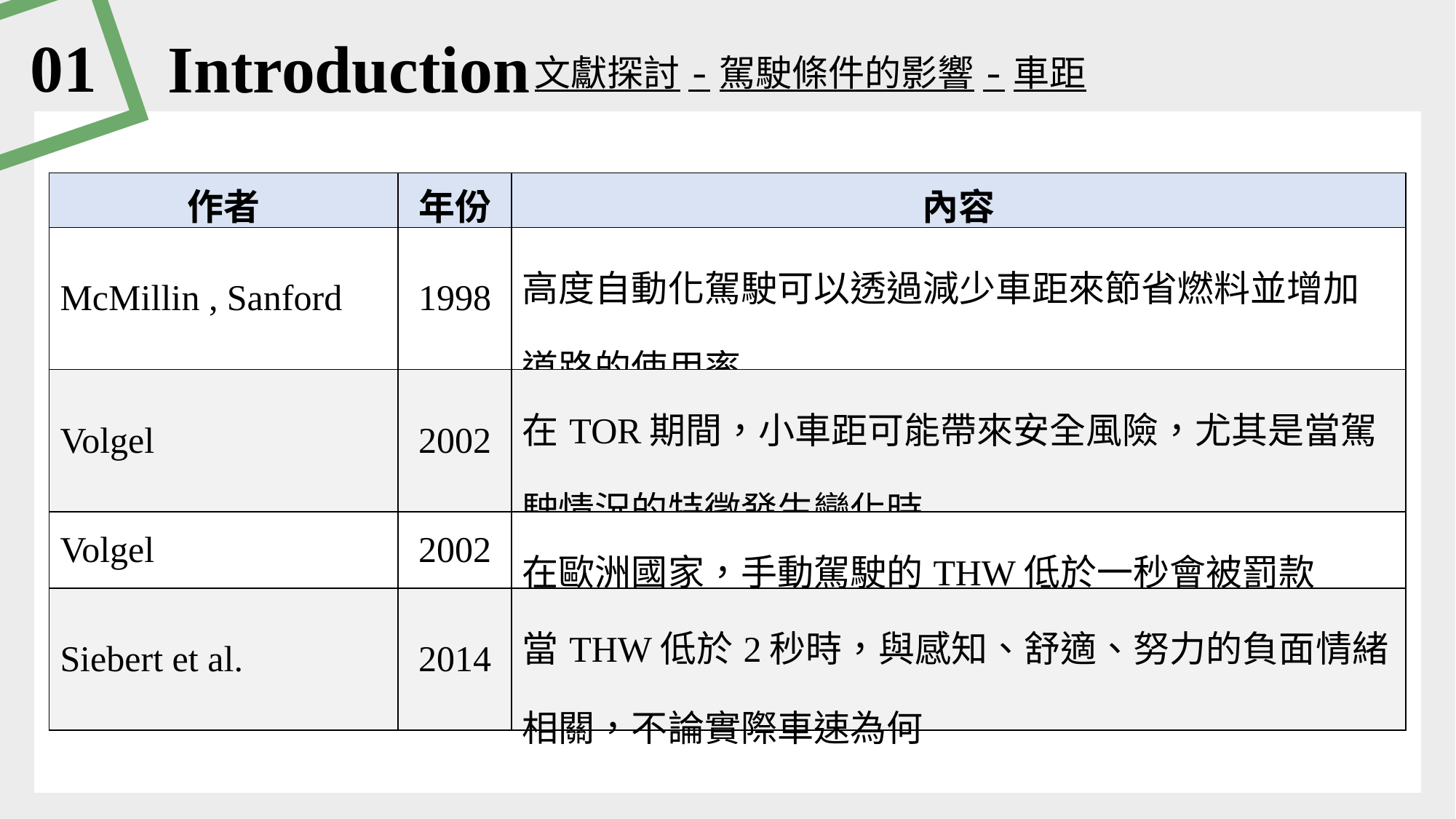

01
Introduction
文獻探討-駕駛條件的影響-車距

| 作者 | 年份 | 內容 |
| --- | --- | --- |
| McMillin , Sanford | 1998 | 高度自動化駕駛可以透過減少車距來節省燃料並增加道路的使用率 |
| Volgel | 2002 | 在TOR期間，小車距可能帶來安全風險，尤其是當駕駛情況的特徵發生變化時 |
| Volgel | 2002 | 在歐洲國家，手動駕駛的THW低於一秒會被罰款 |
| Siebert et al. | 2014 | 當THW低於2秒時，與感知、舒適、努力的負面情緒相關，不論實際車速為何 |